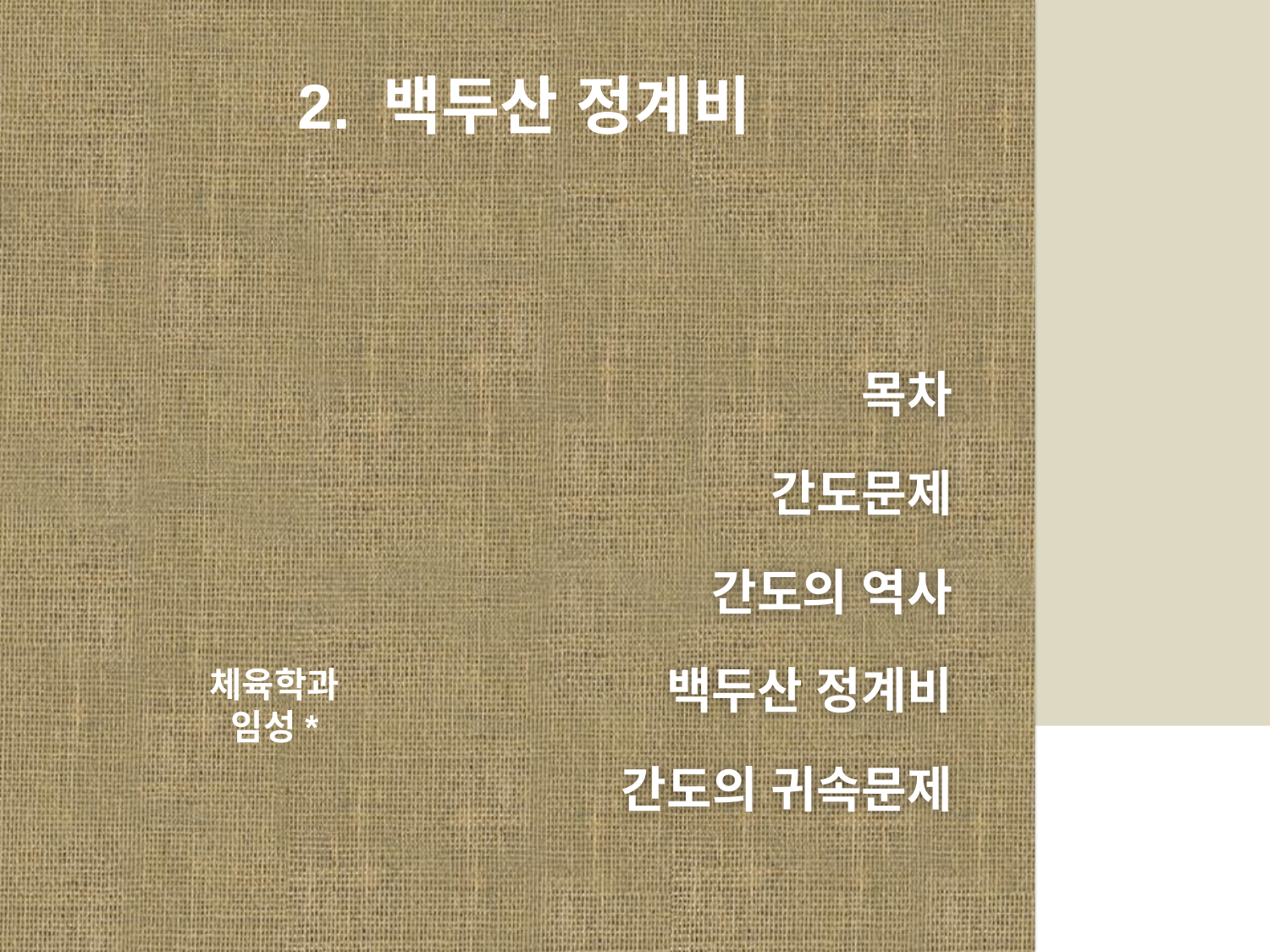

2. 백두산 정계비
목차
간도문제
간도의 역사
백두산 정계비
간도의 귀속문제
체육학과
임성*